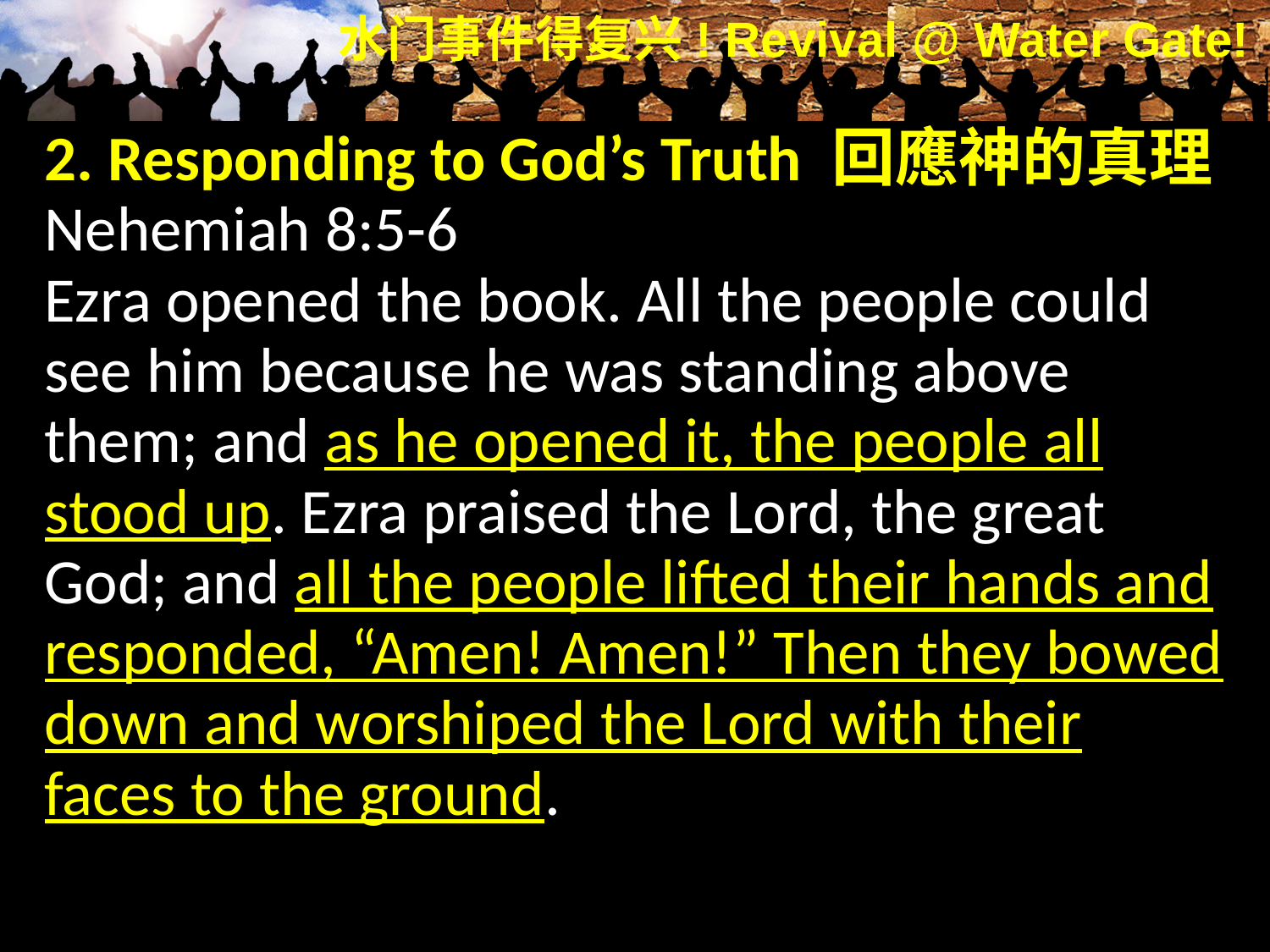

2. Responding to God’s Truth 回應神的真理
Nehemiah 8:5-6
Ezra opened the book. All the people could see him because he was standing above them; and as he opened it, the people all stood up. Ezra praised the Lord, the great God; and all the people lifted their hands and responded, “Amen! Amen!” Then they bowed down and worshiped the Lord with their faces to the ground.